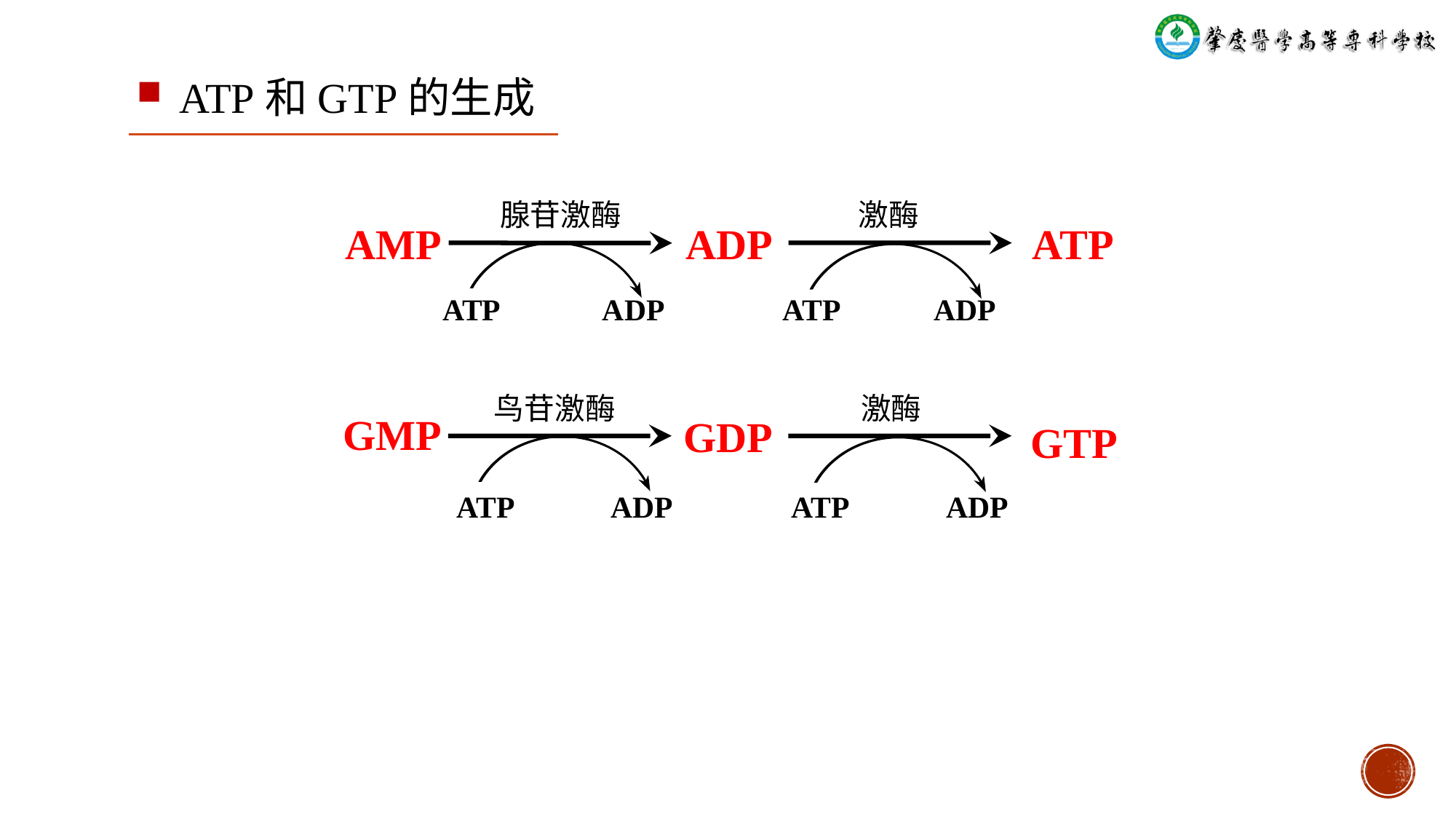

ATP和GTP的生成

腺苷激酶
激酶
AMP
ADP
ATP

ATP
ADP
ATP
ADP

鸟苷激酶
激酶
GMP
GDP
GTP

ATP
ADP
ATP
ADP